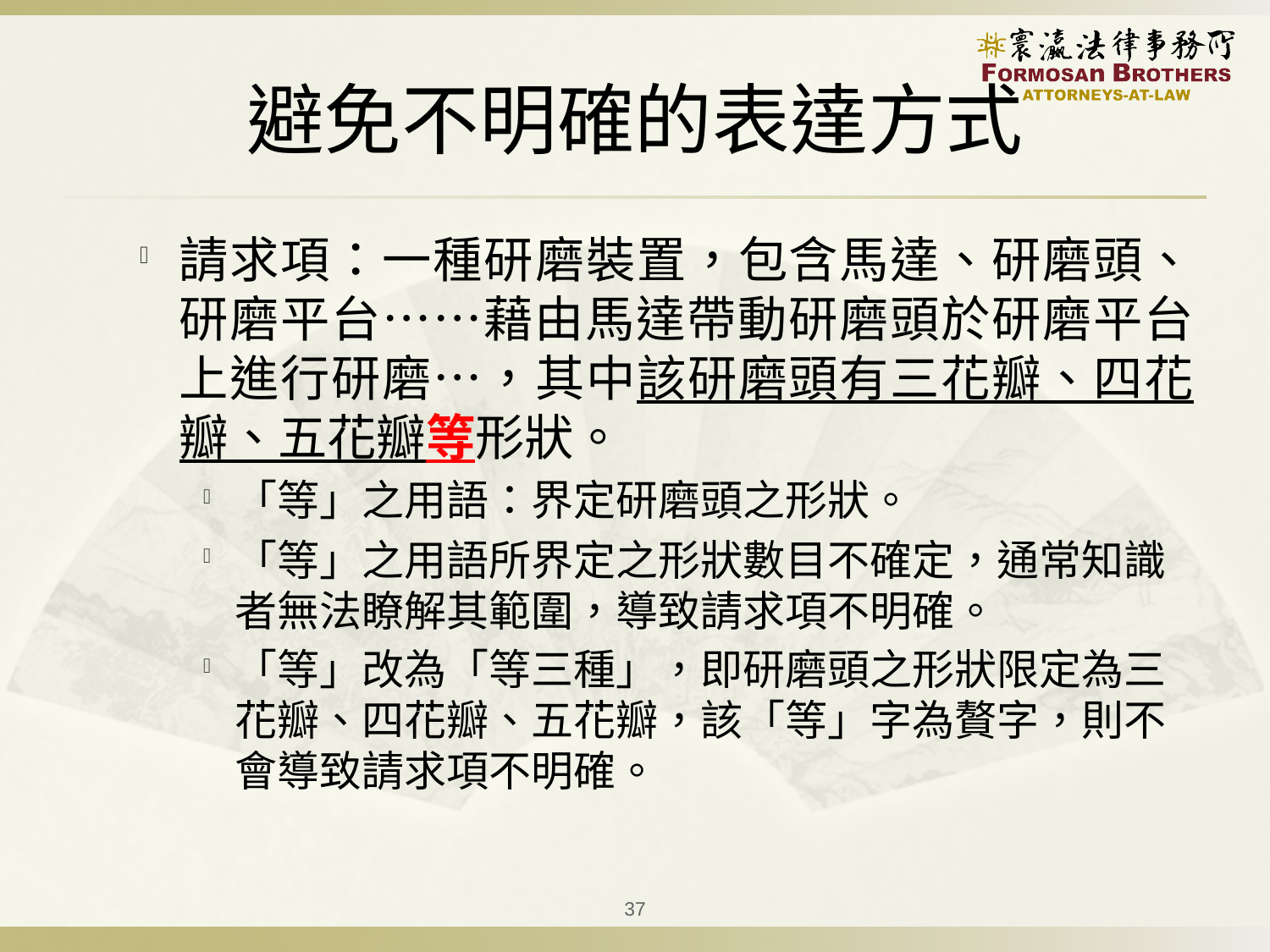

# 避免不明確的表達方式
請求項：一種研磨裝置，包含馬達、研磨頭、研磨平台……藉由馬達帶動研磨頭於研磨平台上進行研磨…，其中該研磨頭有三花瓣、四花瓣、五花瓣等形狀。
「等」之用語：界定研磨頭之形狀。
「等」之用語所界定之形狀數目不確定，通常知識者無法瞭解其範圍，導致請求項不明確。
「等」改為「等三種」，即研磨頭之形狀限定為三花瓣、四花瓣、五花瓣，該「等」字為贅字，則不會導致請求項不明確。

37